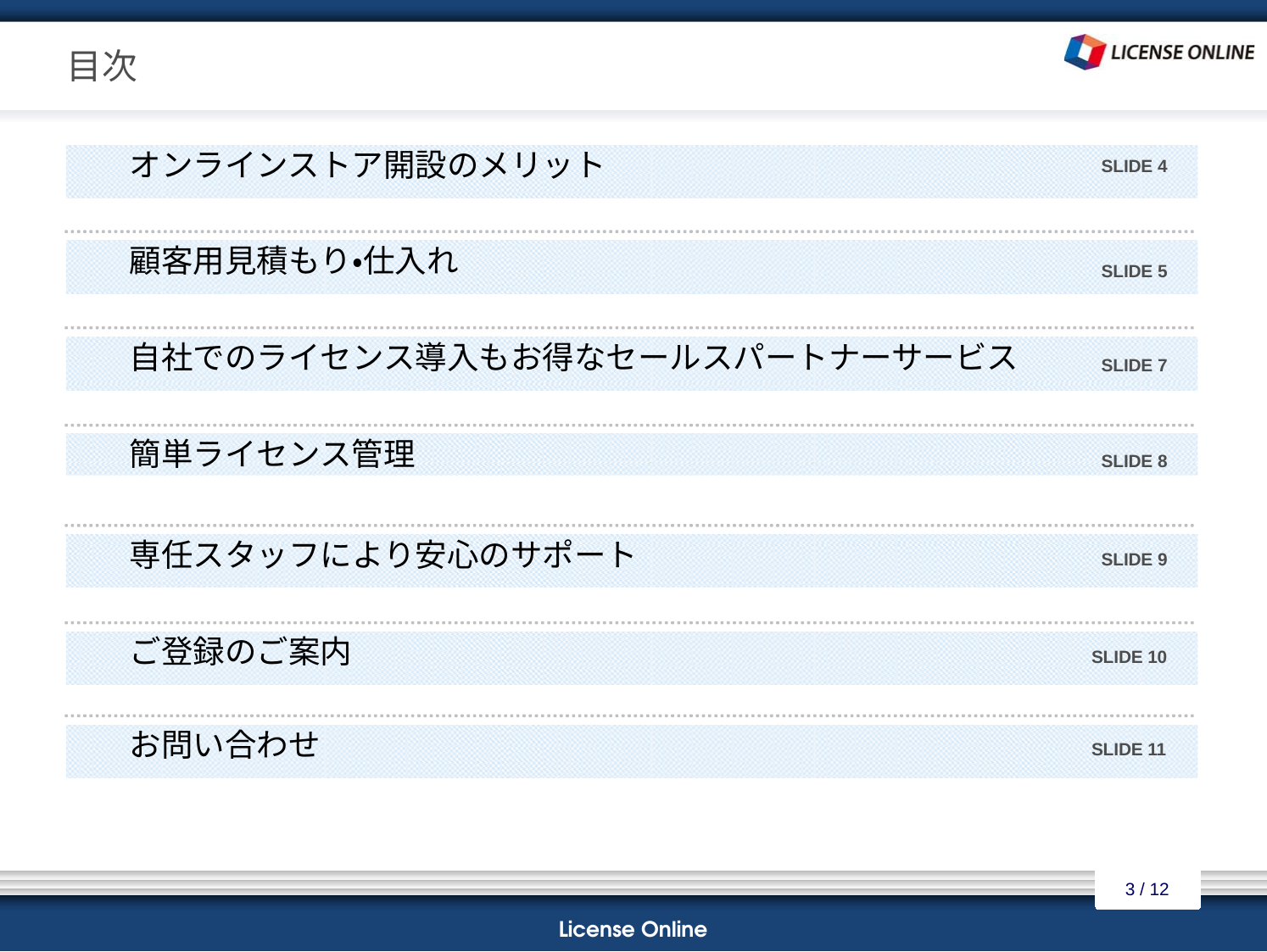

# 目次
目次

　　オンラインストア開設のメリット
SLIDE 4

　　顧客用見積もり・仕入れ
SLIDE 5

　　自社でのライセンス導入もお得なセールスパートナーサービス
SLIDE 7

　　簡単ライセンス管理
SLIDE 8

　　専任スタッフにより安心のサポート
SLIDE 9

　　ご登録のご案内
SLIDE 10

　　お問い合わせ
SLIDE 11

3 / 12
License Online